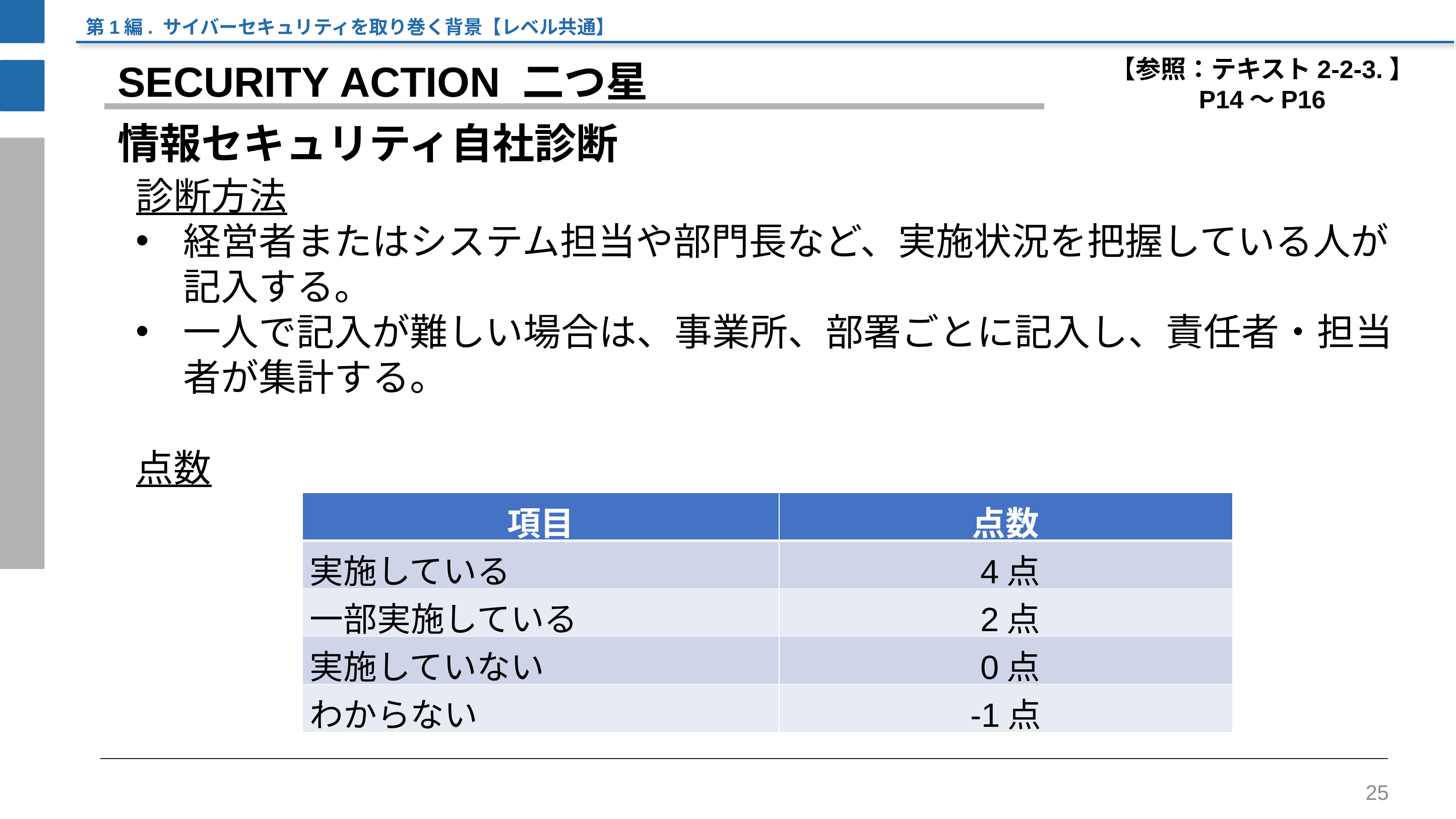

第1編. サイバーセキュリティを取り巻く背景【レベル共通】
【参照：テキスト2-2-3.】
P14～P16
SECURITY ACTION 二つ星
情報セキュリティ自社診断
診断方法
経営者またはシステム担当や部門長など、実施状況を把握している人が記入する。
一人で記入が難しい場合は、事業所、部署ごとに記入し、責任者・担当者が集計する。

点数

| 項目 | 点数 |
| --- | --- |
| 実施している | 4点 |
| 一部実施している | 2点 |
| 実施していない | 0点 |
| わからない | -1点 |
25